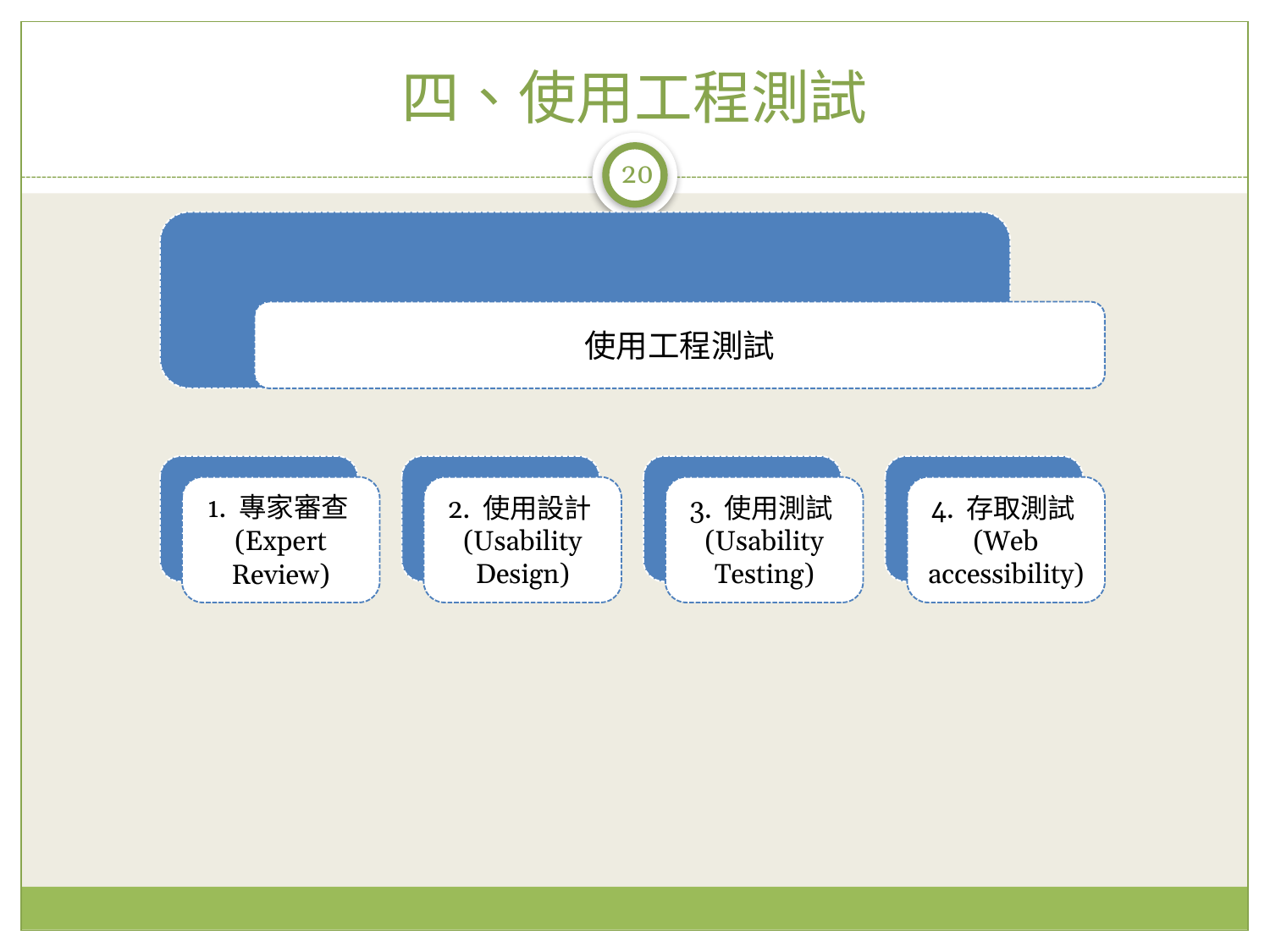

# 四、使用工程測試
20
使用工程測試
1. 專家審查(Expert Review)
2. 使用設計(Usability Design)
3. 使用測試(Usability Testing)
4. 存取測試(Web accessibility)